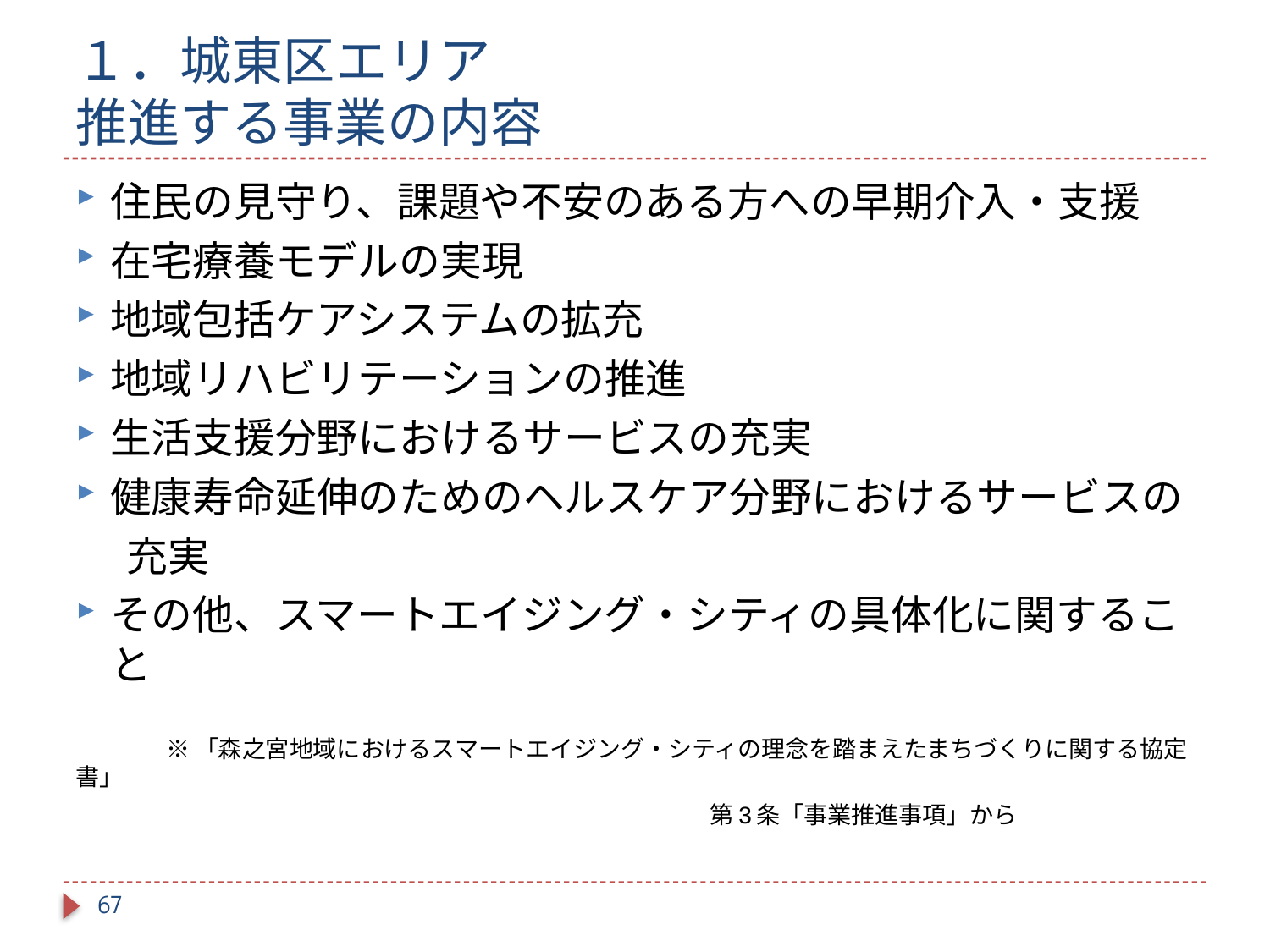

# １．城東区エリア 推進する事業の内容
住民の見守り、課題や不安のある方への早期介入・支援
在宅療養モデルの実現
地域包括ケアシステムの拡充
地域リハビリテーションの推進
生活支援分野におけるサービスの充実
健康寿命延伸のためのヘルスケア分野におけるサービスの
　 充実
その他、スマートエイジング・シティの具体化に関すること

                 ※「森之宮地域におけるスマートエイジング・シティの理念を踏まえたまちづくりに関する協定書」
　　　　　　　　　                                                                  　　　第3条「事業推進事項」から

67